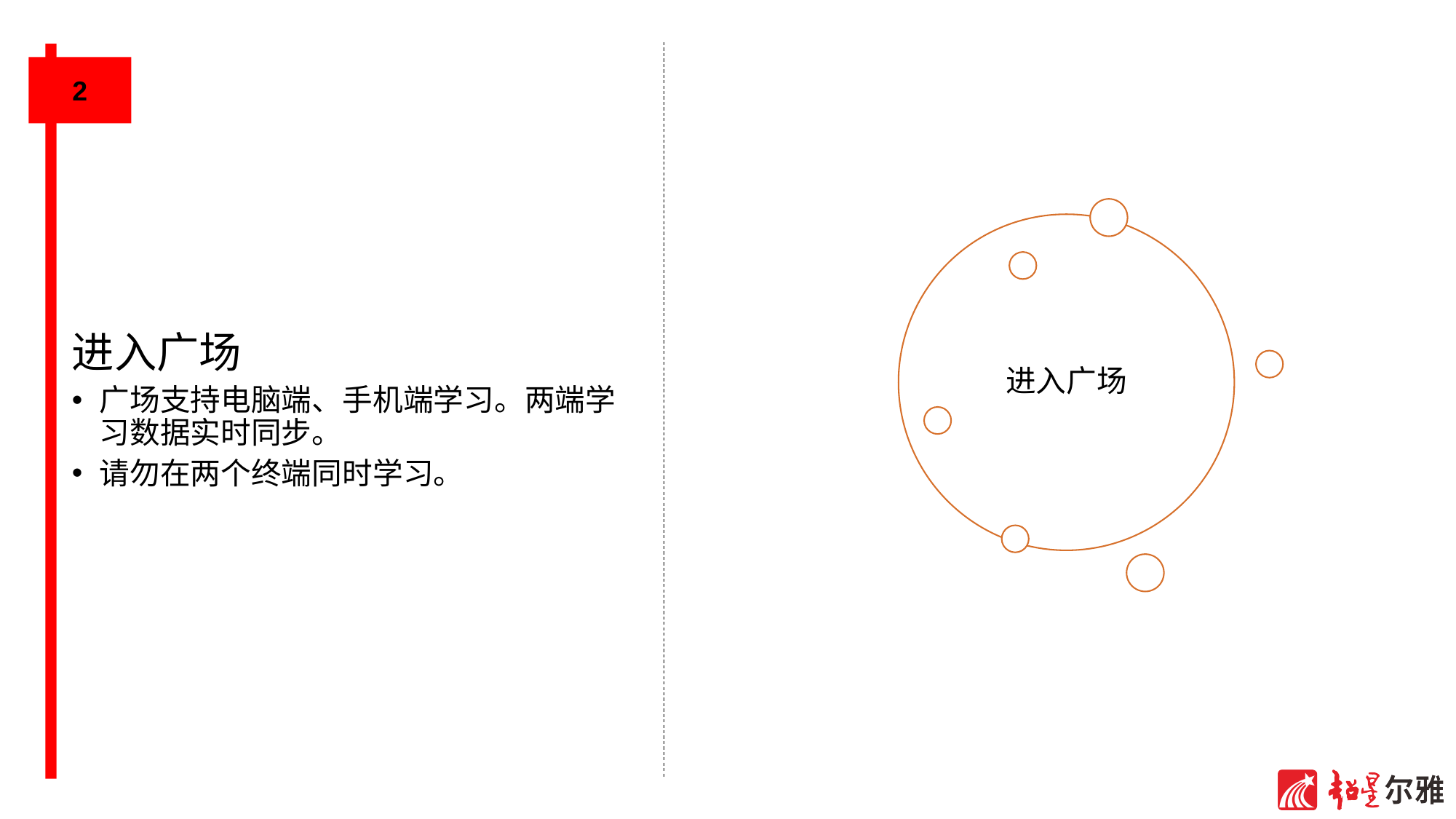

进入广场
广场支持电脑端、手机端学习。两端学习数据实时同步。
请勿在两个终端同时学习。
2
进入广场